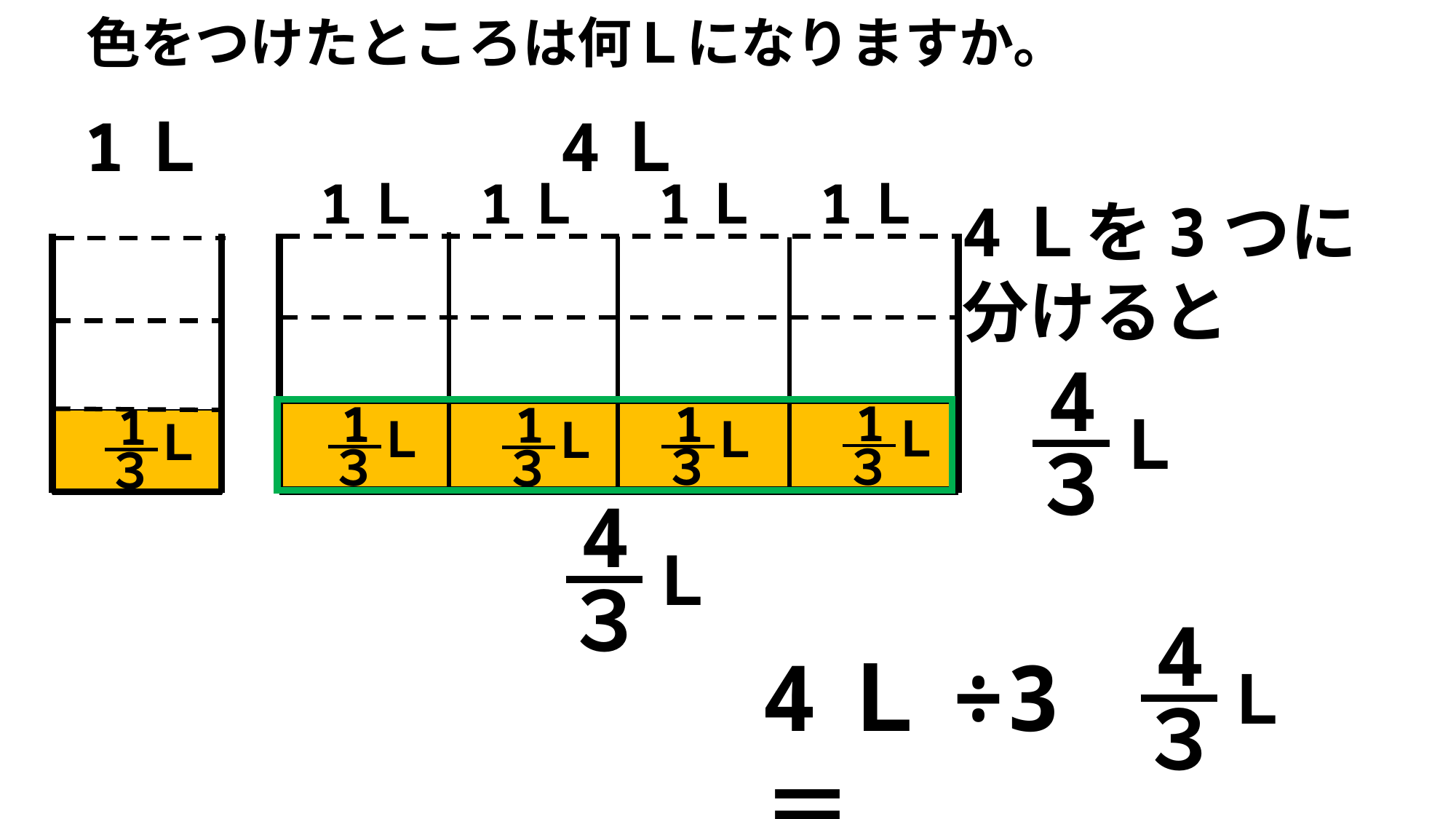

色をつけたところは何Ｌになりますか。
4Ｌ
1Ｌ
1Ｌ
1Ｌ
1Ｌ
1Ｌ
4Ｌを3つに
分けると
4
３
Ｌ
1
３
Ｌ
1
３
Ｌ
1
３
Ｌ
1
３
Ｌ
1
３
Ｌ

4
３
Ｌ
4
３
Ｌ
4Ｌ÷3＝